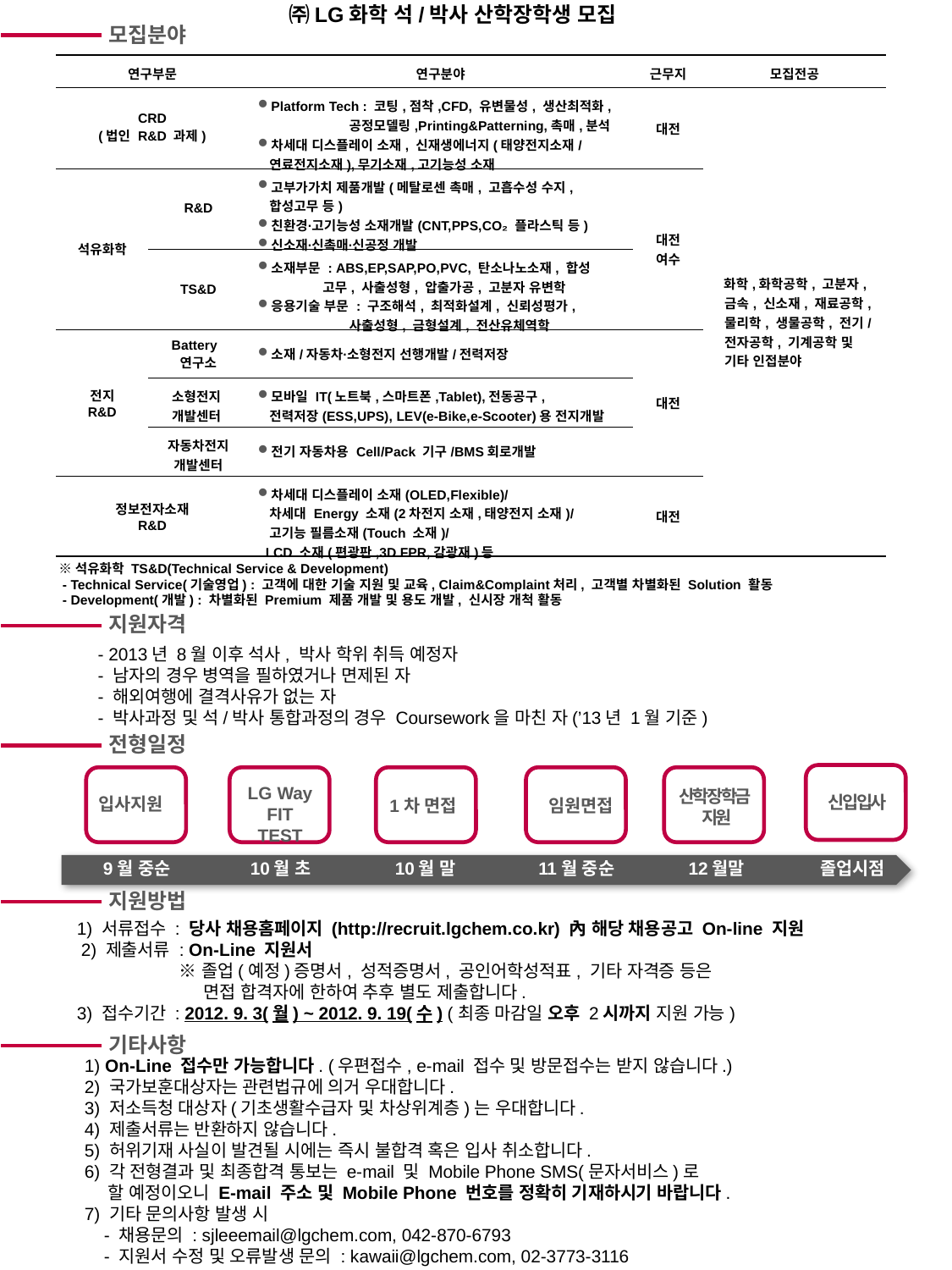

㈜LG화학 석/박사 산학장학생 모집
모집분야
| 연구부문 |  | 연구분야 | 근무지 | 모집전공 |
| --- | --- | --- | --- | --- |
| CRD (법인 R&D 과제) |  | Platform Tech : 코팅,점착,CFD, 유변물성, 생산최적화, 공정모델링,Printing&Patterning,촉매,분석 차세대 디스플레이 소재, 신재생에너지(태양전지소재/ 연료전지소재),무기소재,고기능성 소재 | 대전 | 화학,화학공학, 고분자, 금속, 신소재, 재료공학, 물리학, 생물공학, 전기/ 전자공학, 기계공학 및 기타 인접분야 |
| 석유화학 | R&D | 고부가가치 제품개발(메탈로센 촉매, 고흡수성 수지, 합성고무 등) 친환경∙고기능성 소재개발(CNT,PPS,CO₂ 플라스틱 등) 신소재∙신촉매∙신공정 개발 | 대전 여수 |  |
|  | TS&D | 소재부문 : ABS,EP,SAP,PO,PVC, 탄소나노소재, 합성 고무, 사출성형, 압출가공, 고분자 유변학 응용기술 부문 : 구조해석, 최적화설계, 신뢰성평가, 사출성형, 금형설계, 전산유체역학 |  |  |
| 전지 R&D | Battery 연구소 | 소재/자동차∙소형전지 선행개발/전력저장 | 대전 |  |
|  | 소형전지 개발센터 | 모바일 IT(노트북,스마트폰,Tablet),전동공구, 전력저장(ESS,UPS), LEV(e-Bike,e-Scooter)용 전지개발 |  |  |
|  | 자동차전지 개발센터 | 전기 자동차용 Cell/Pack 기구/BMS회로개발 |  |  |
| 정보전자소재 R&D |  | 차세대 디스플레이 소재(OLED,Flexible)/ 차세대 Energy 소재(2차전지 소재,태양전지 소재)/ 고기능 필름소재(Touch 소재)/ LCD 소재(편광판,3D FPR,감광재)등 | 대전 |  |
※석유화학 TS&D(Technical Service & Development)
 - Technical Service(기술영업) : 고객에 대한 기술 지원 및 교육, Claim&Complaint처리, 고객별 차별화된 Solution 활동
 - Development(개발) : 차별화된 Premium 제품 개발 및 용도 개발, 신시장 개척 활동
지원자격
        - 2013년 8월 이후 석사, 박사 학위 취득 예정자
        - 남자의 경우 병역을 필하였거나 면제된 자
        - 해외여행에 결격사유가 없는 자
        - 박사과정 및 석/박사 통합과정의 경우 Coursework을 마친 자(’13년 1월 기준)
전형일정

LG Way
FIT TEST
산학장학금
지원
신입입사
입사지원
1차 면접
임원면접
9월 중순
10월 초
10월 말
11월 중순
12월말
졸업시점

지원방법
      1) 서류접수 : 당사 채용홈페이지 (http://recruit.lgchem.co.kr) 內 해당 채용공고 On-line 지원
      2) 제출서류 : On-Line 지원서
                           ※ 졸업(예정)증명서, 성적증명서, 공인어학성적표, 기타 자격증 등은
                                면접 합격자에 한하여 추후 별도 제출합니다.
      3) 접수기간 : 2012. 9. 3(월) ~ 2012. 9. 19(수) (최종 마감일 오후 2시까지 지원 가능)
기타사항
      1) On-Line 접수만 가능합니다. (우편접수, e-mail 접수 및 방문접수는 받지 않습니다.)
      2) 국가보훈대상자는 관련법규에 의거 우대합니다.
      3) 저소득청 대상자(기초생활수급자 및 차상위계층)는 우대합니다.
      4) 제출서류는 반환하지 않습니다.
      5) 허위기재 사실이 발견될 시에는 즉시 불합격 혹은 입사 취소합니다.
      6) 각 전형결과 및 최종합격 통보는 e-mail 및 Mobile Phone SMS(문자서비스)로
          할 예정이오니 E-mail 주소 및 Mobile Phone 번호를 정확히 기재하시기 바랍니다.
      7) 기타 문의사항 발생 시
          - 채용문의 : sjleeemail@lgchem.com, 042-870-6793
          - 지원서 수정 및 오류발생 문의 : kawaii@lgchem.com, 02-3773-3116